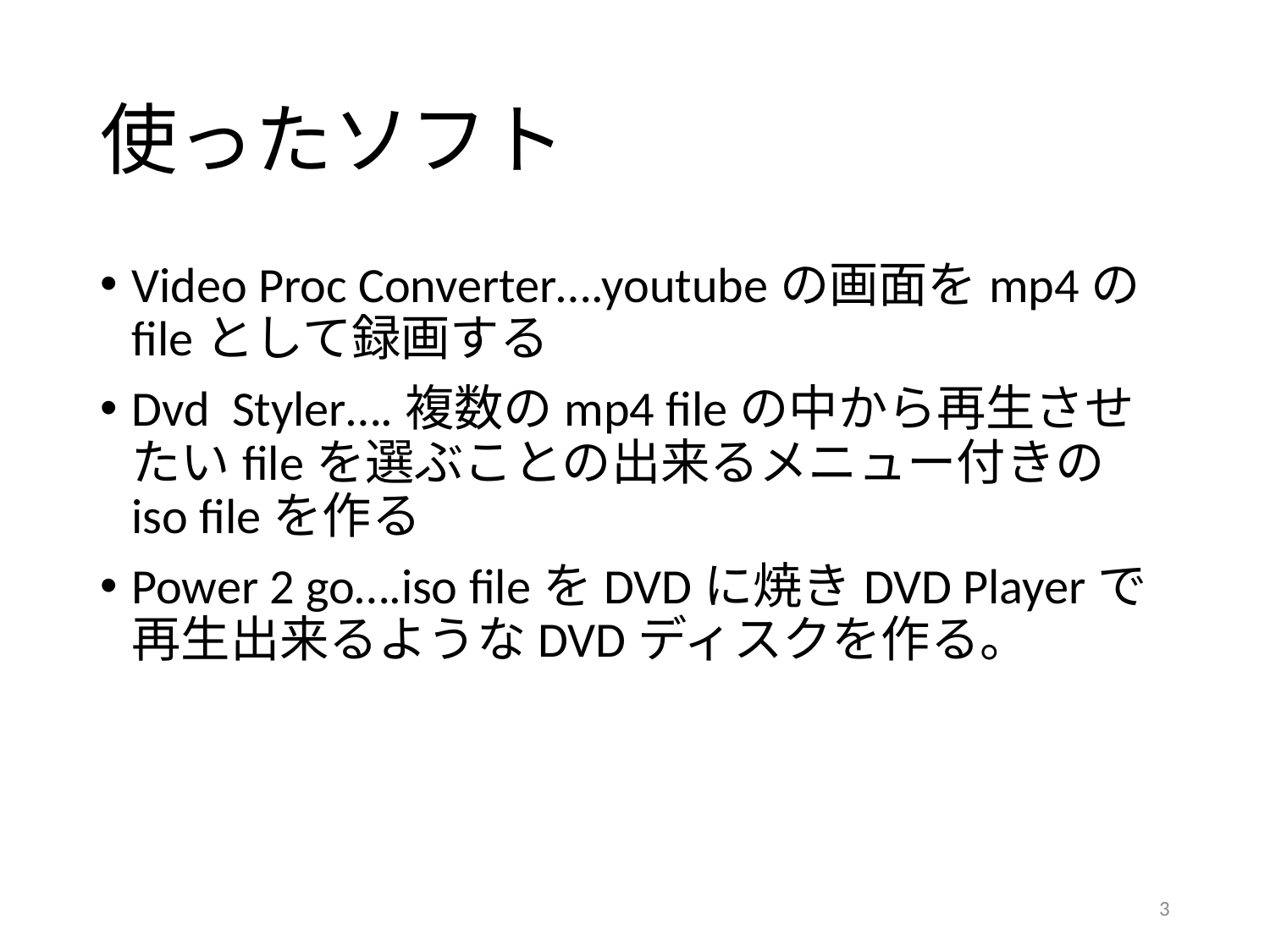

# 使ったソフト
Video Proc Converter….youtubeの画面をmp4のfileとして録画する
Dvd  Styler….複数のmp4 fileの中から再生させたいfileを選ぶことの出来るメニュー付きのiso fileを作る
Power 2 go….iso fileをDVDに焼きDVD Playerで再生出来るようなDVDディスクを作る。

3